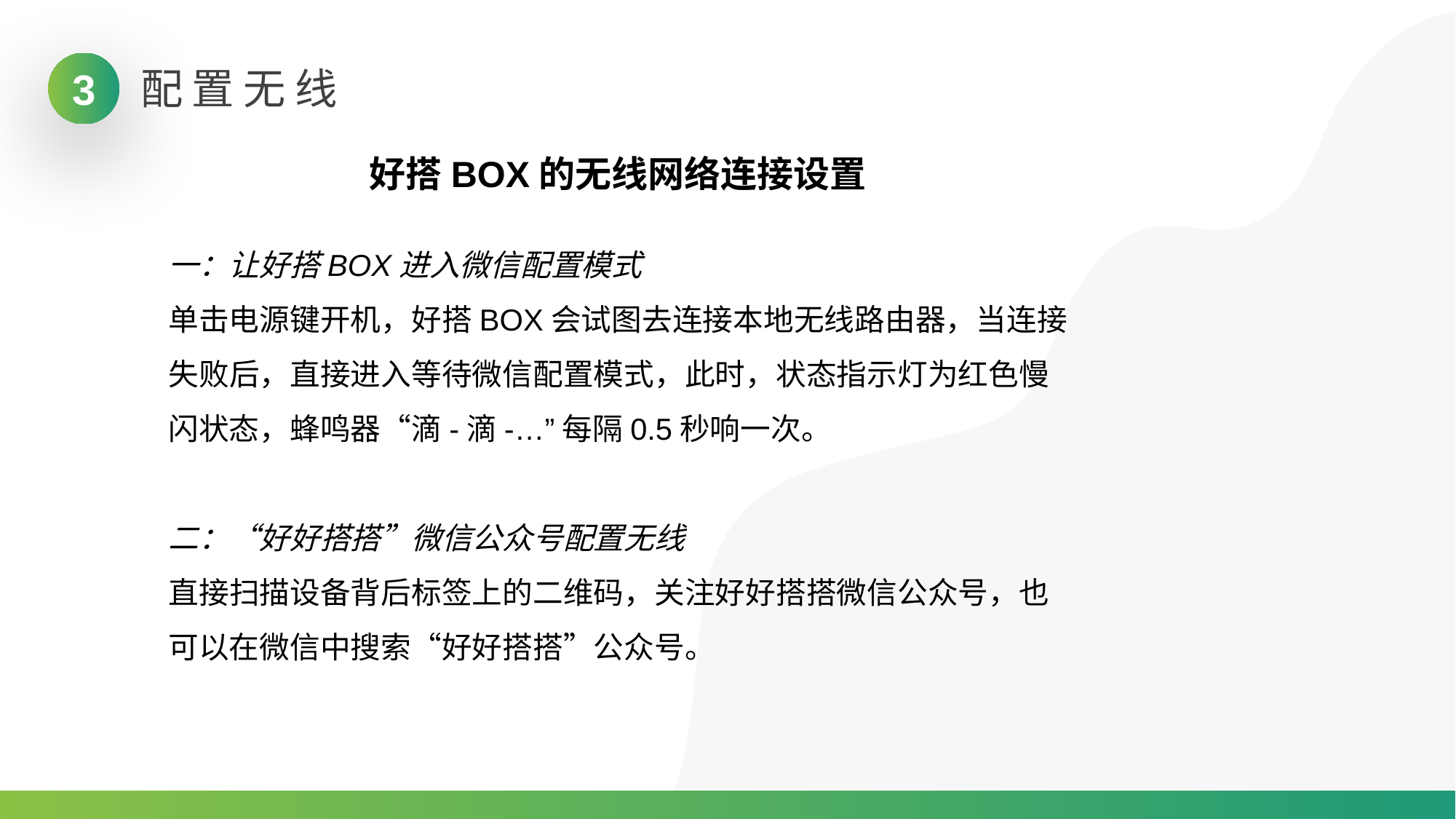

配置无线
3
好搭BOX的无线网络连接设置
一：让好搭BOX进入微信配置模式
单击电源键开机，好搭BOX会试图去连接本地无线路由器，当连接失败后，直接进入等待微信配置模式，此时，状态指示灯为红色慢闪状态，蜂鸣器“滴-滴-…”每隔0.5秒响一次。

二：“好好搭搭”微信公众号配置无线
直接扫描设备背后标签上的二维码，关注好好搭搭微信公众号，也可以在微信中搜索“好好搭搭”公众号。
02